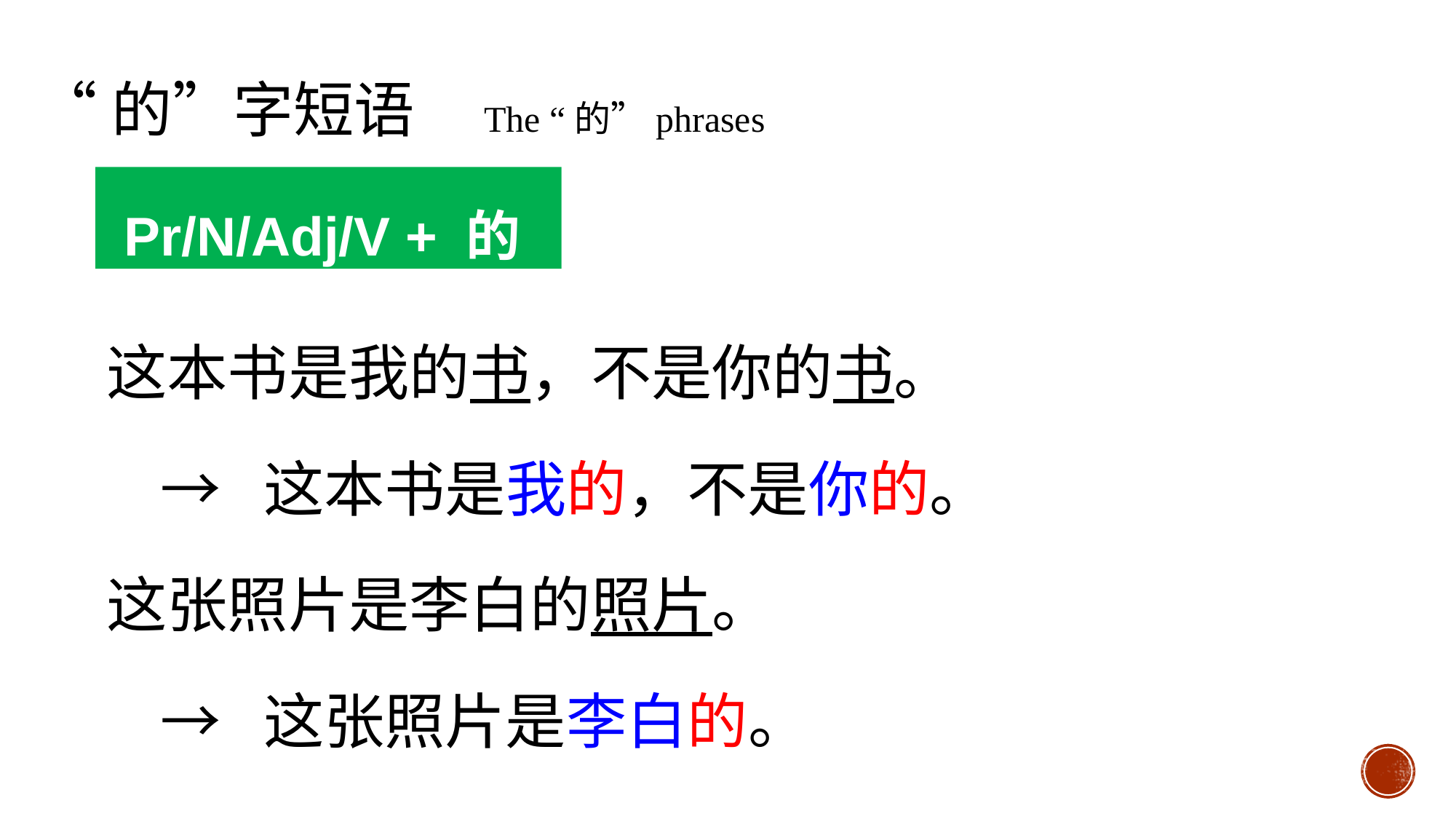

“的”字短语    The “的”phrases
Pr/N/Adj/V + 的
这本书是我的书，不是你的书。
    →  这本书是我的，不是你的。
这张照片是李白的照片。
    →  这张照片是李白的。